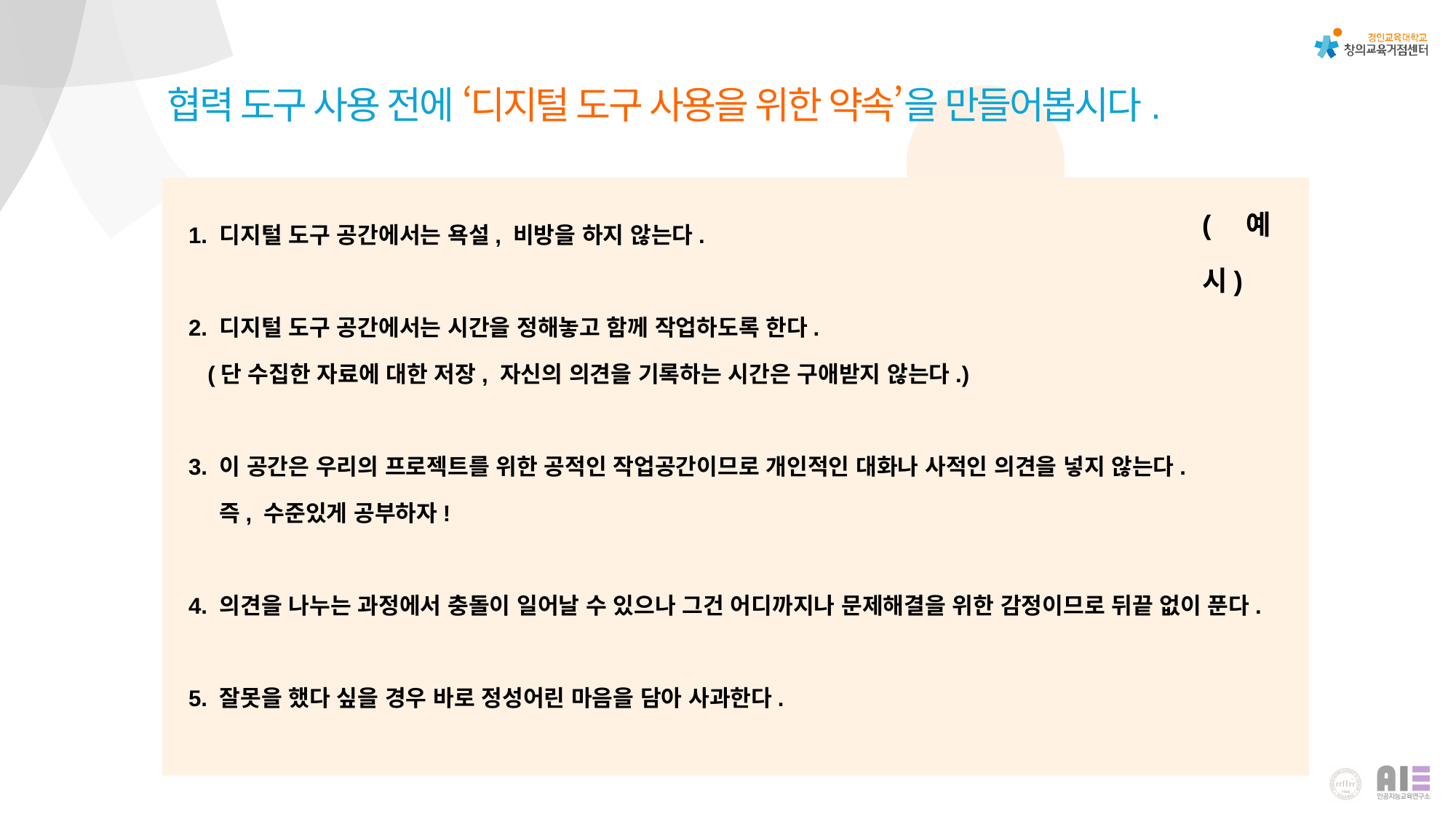

협력 도구 사용 전에 ‘디지털 도구 사용을 위한 약속’을 만들어봅시다.

(예시)
1. 디지털 도구 공간에서는 욕설, 비방을 하지 않는다.

2. 디지털 도구 공간에서는 시간을 정해놓고 함께 작업하도록 한다.
   (단 수집한 자료에 대한 저장, 자신의 의견을 기록하는 시간은 구애받지 않는다.)

3. 이 공간은 우리의 프로젝트를 위한 공적인 작업공간이므로 개인적인 대화나 사적인 의견을 넣지 않는다.
    즉, 수준있게 공부하자!

4. 의견을 나누는 과정에서 충돌이 일어날 수 있으나 그건 어디까지나 문제해결을 위한 감정이므로 뒤끝 없이 푼다.

5. 잘못을 했다 싶을 경우 바로 정성어린 마음을 담아 사과한다.